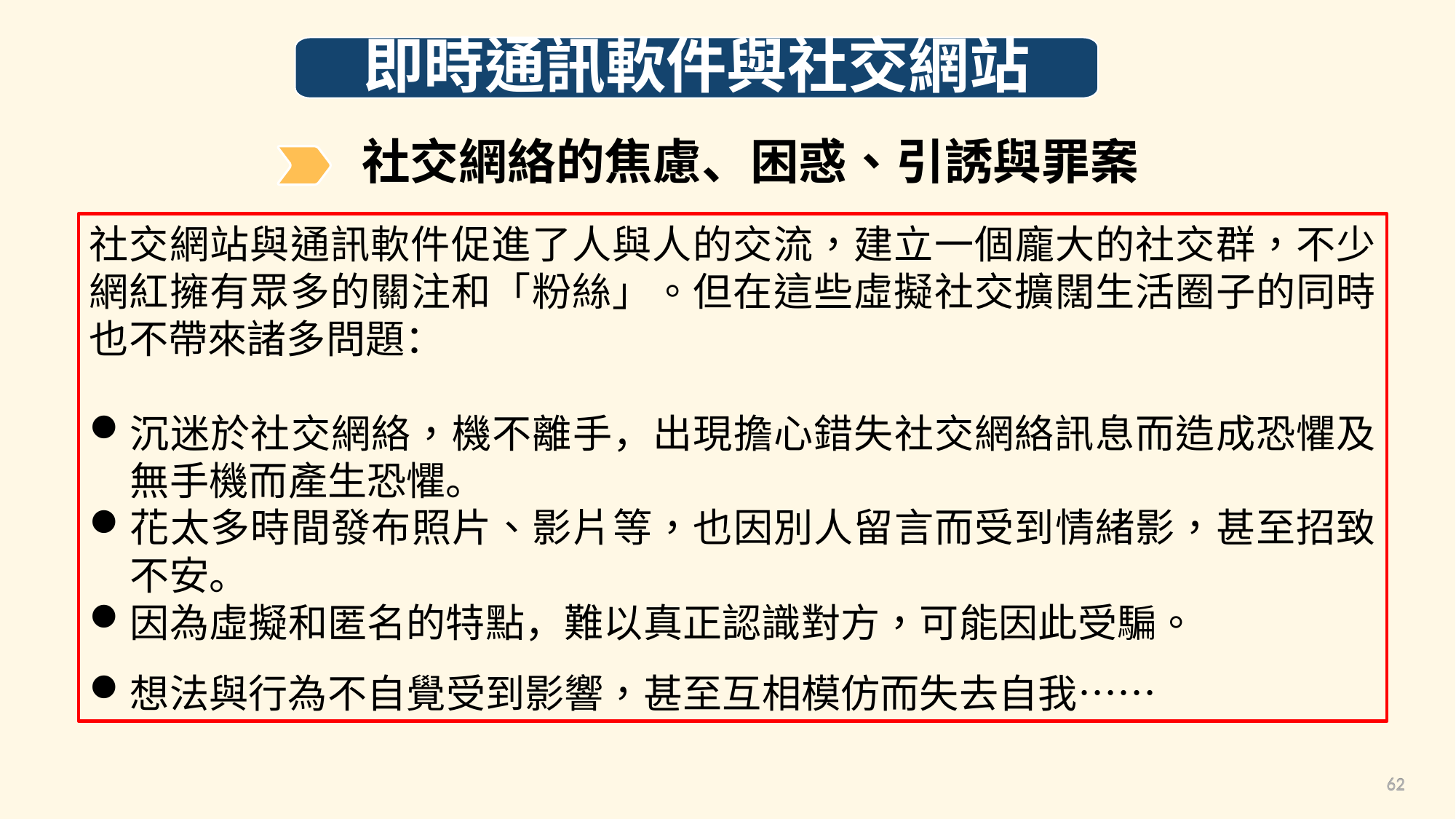

即時通訊軟件與社交網站
社交網絡的焦慮、困惑、引誘與罪案

社交網站與通訊軟件促進了人與人的交流，建立一個龐大的社交群，不少網紅擁有眾多的關注和「粉絲」。但在這些虛擬社交擴闊生活圈子的同時也不帶來諸多問題：

沉迷於社交網絡，機不離手，出現擔心錯失社交網絡訊息而造成恐懼及無手機而產生恐懼。
花太多時間發布照片、影片等，也因別人留言而受到情緒影，甚至招致不安。
因為虛擬和匿名的特點，難以真正認識對方，可能因此受騙。
想法與行為不自覺受到影響，甚至互相模仿而失去自我……
62